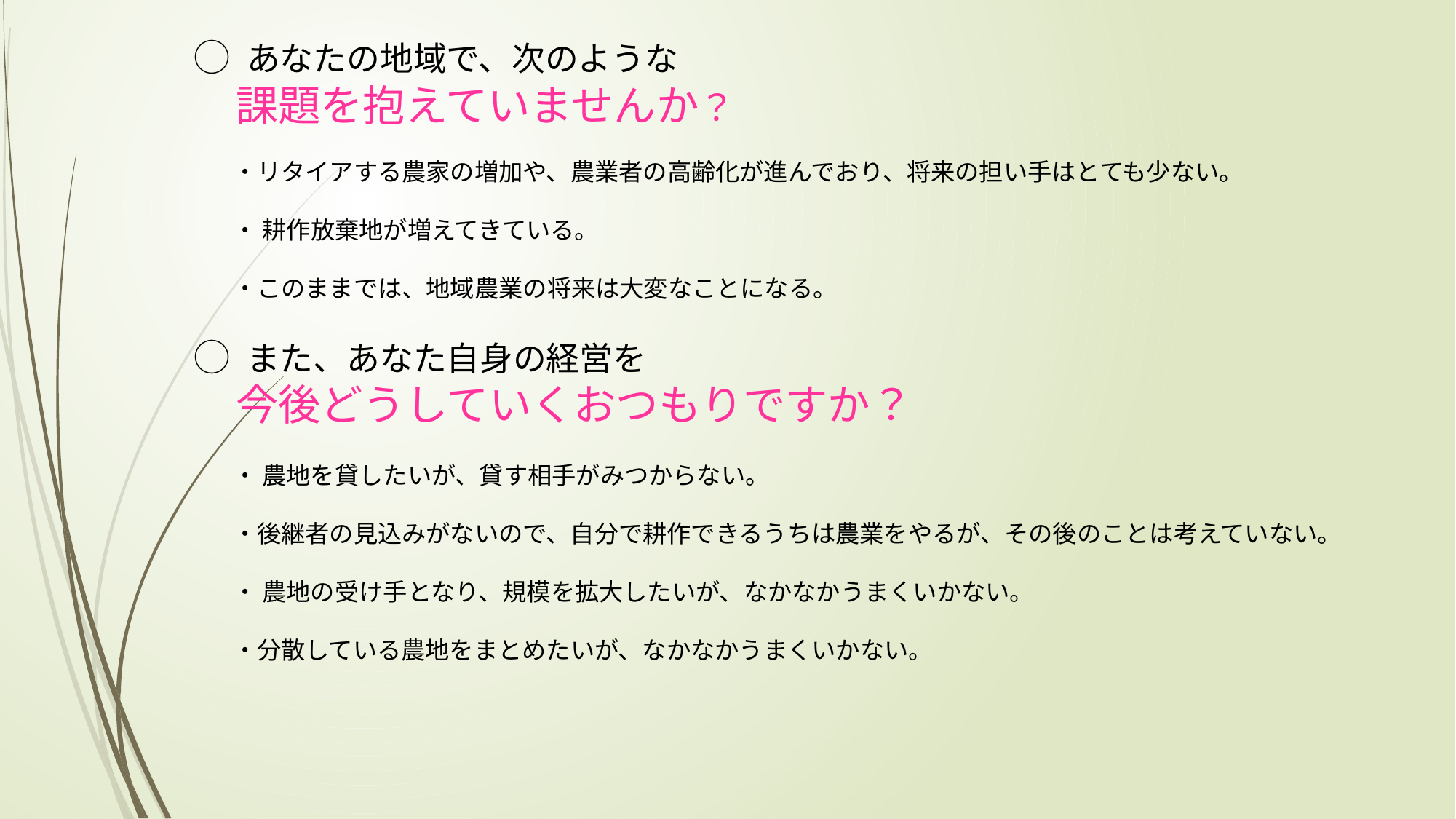

◯ あなたの地域で、次のような
　課題を抱えていませんか？
・リタイアする農家の増加や、農業者の高齢化が進んでおり、将来の担い手はとても少ない。

・ 耕作放棄地が増えてきている。

・このままでは、地域農業の将来は大変なことになる。
◯ また、あなた自身の経営を
　今後どうしていくおつもりですか？
・ 農地を貸したいが、貸す相手がみつからない。

・後継者の見込みがないので、自分で耕作できるうちは農業をやるが、その後のことは考えていない。

・ 農地の受け手となり、規模を拡大したいが、なかなかうまくいかない。

・分散している農地をまとめたいが、なかなかうまくいかない。